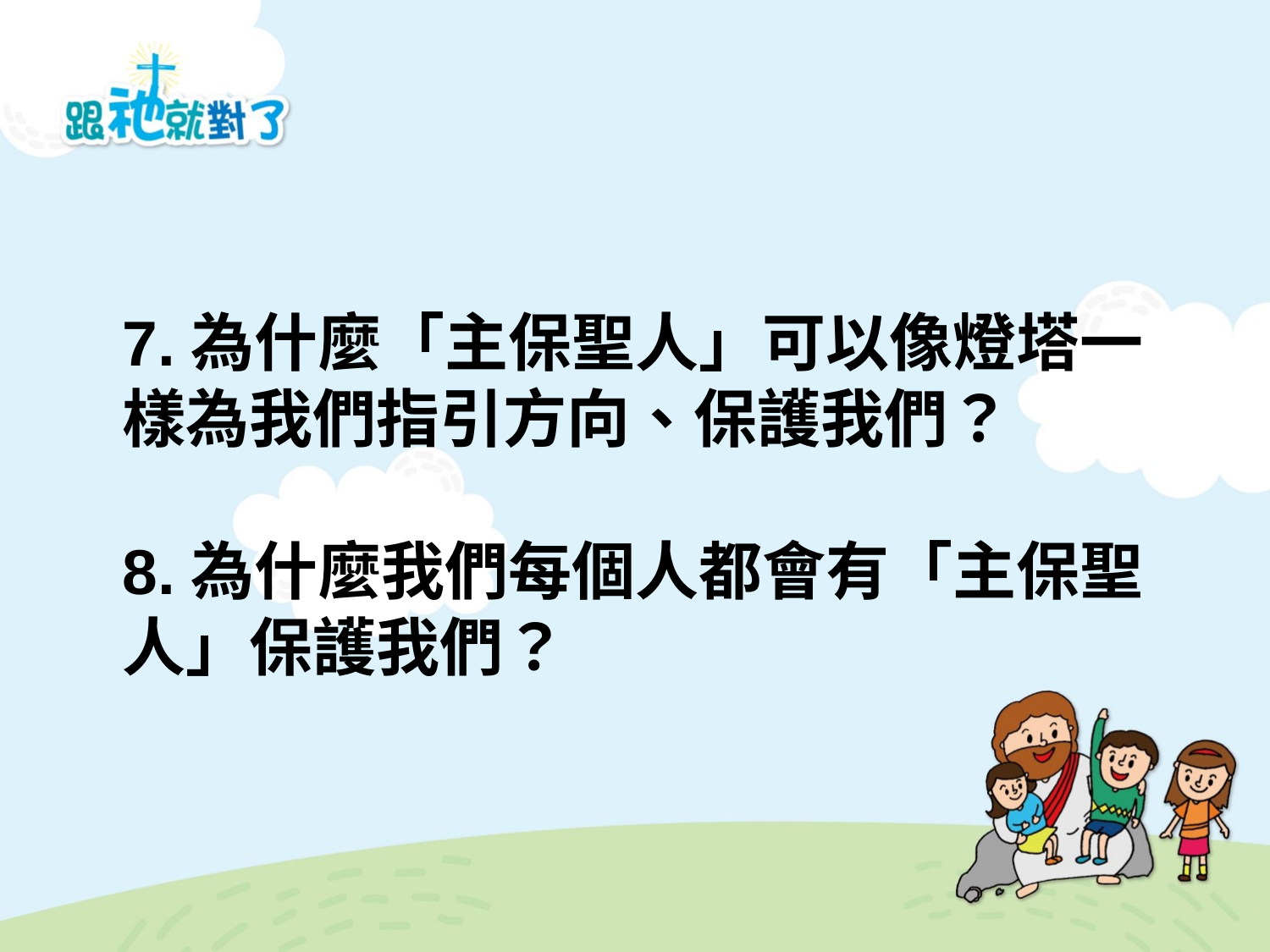

7.為什麼「主保聖人」可以像燈塔一樣為我們指引方向、保護我們？

8.為什麼我們每個人都會有「主保聖人」保護我們？